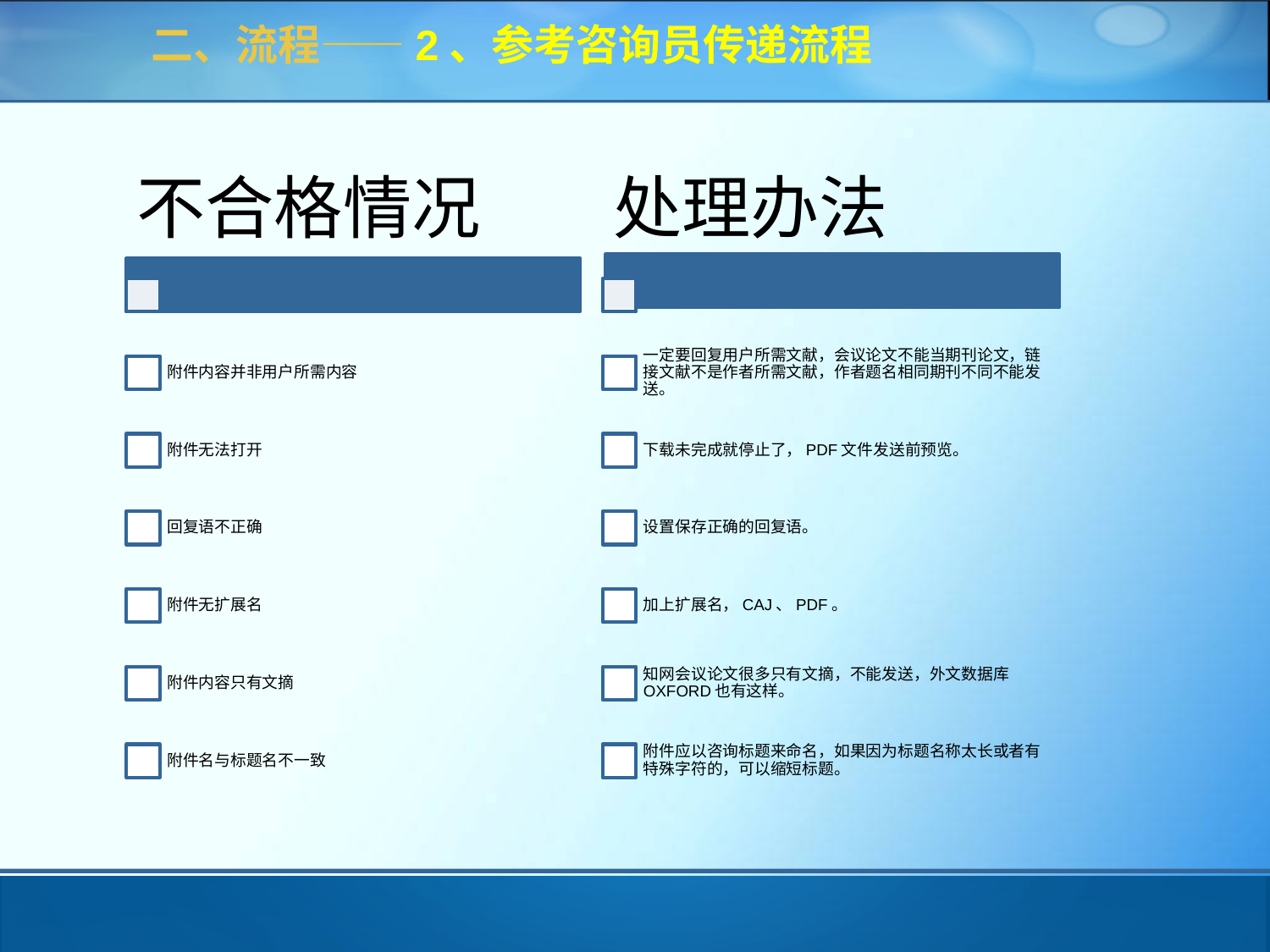

二、流程——2、参考咨询员传递流程
不合格情况
附件内容并非用户所需内容
附件无法打开
回复语不正确
附件无扩展名
附件内容只有文摘
附件名与标题名不一致
处理办法
一定要回复用户所需文献，会议论文不能当期刊论文，链接文献不是作者所需文献，作者题名相同期刊不同不能发送。
下载未完成就停止了，PDF文件发送前预览。
设置保存正确的回复语。
加上扩展名，CAJ、PDF。
知网会议论文很多只有文摘，不能发送，外文数据库OXFORD也有这样。
附件应以咨询标题来命名，如果因为标题名称太长或者有特殊字符的，可以缩短标题。